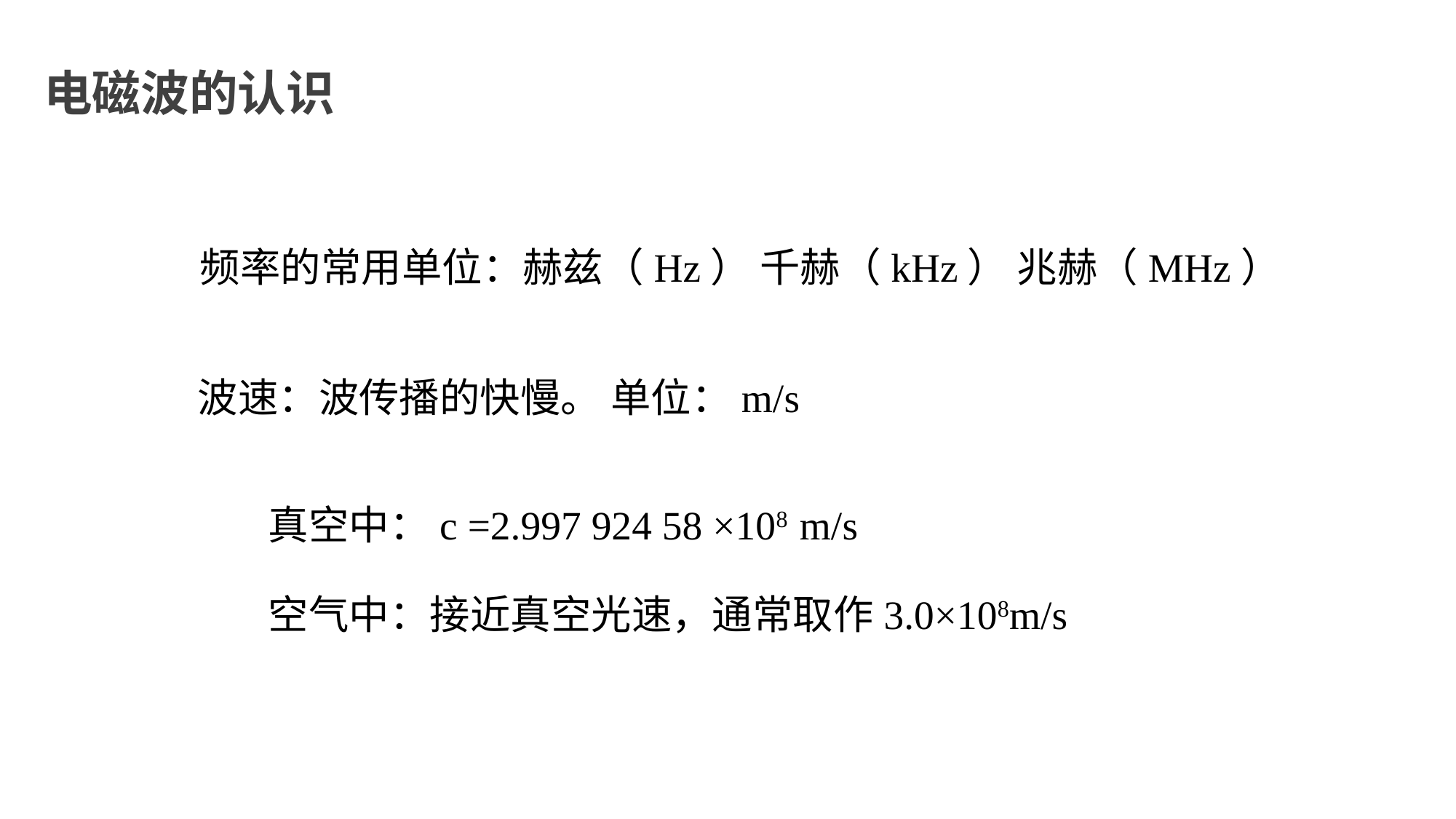

电磁波的认识
频率的常用单位：赫兹（Hz） 千赫（kHz） 兆赫（MHz）
波速：波传播的快慢。 单位：m/s
真空中：c =2.997 924 58 ×108  m/s
空气中：接近真空光速，通常取作3.0×108m/s